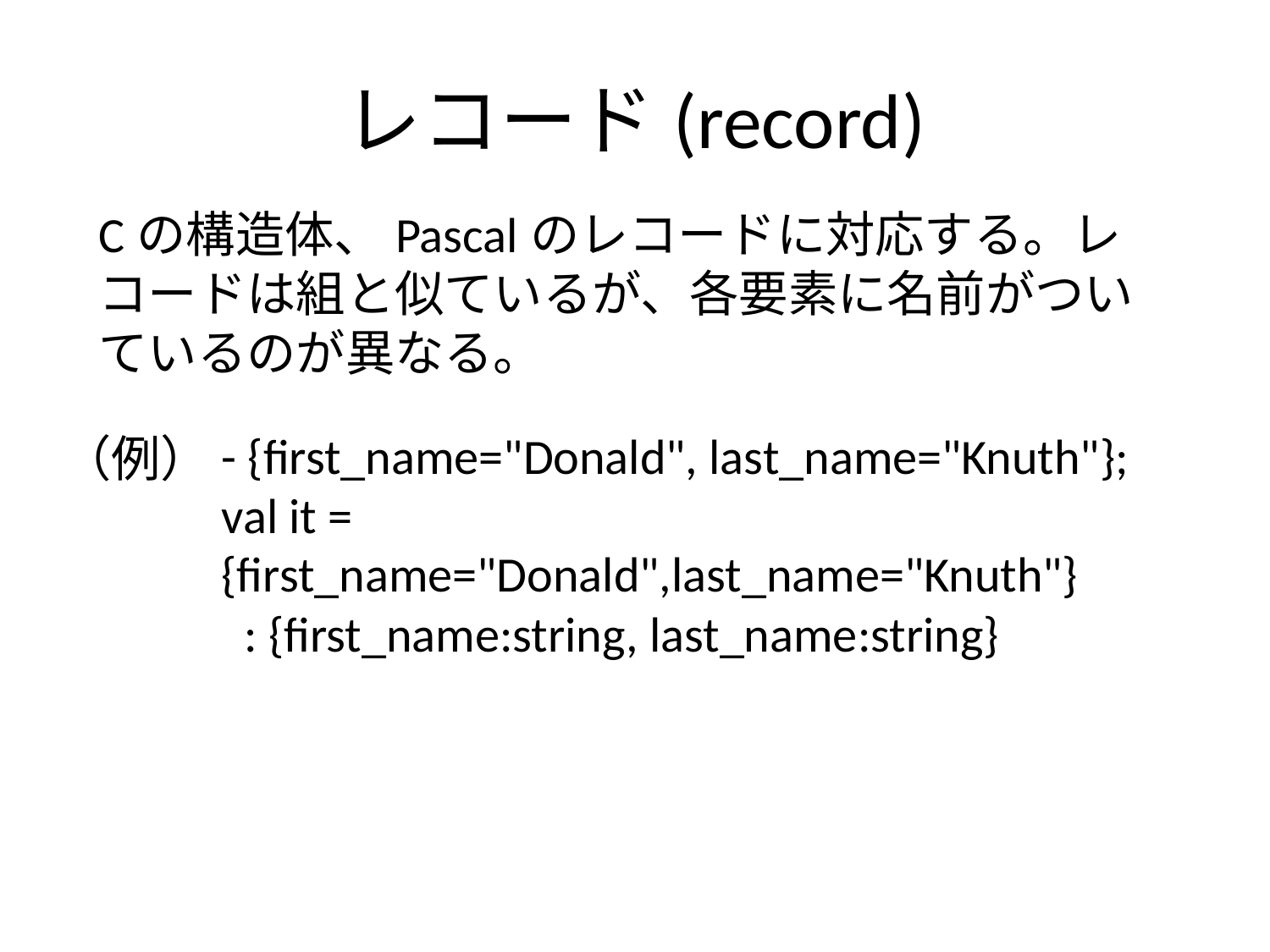

# レコード(record)
Cの構造体、Pascalのレコードに対応する。レコードは組と似ているが、各要素に名前がついているのが異なる。
- {first_name="Donald", last_name="Knuth"};
val it = {first_name="Donald",last_name="Knuth"}
  : {first_name:string, last_name:string}
（例）